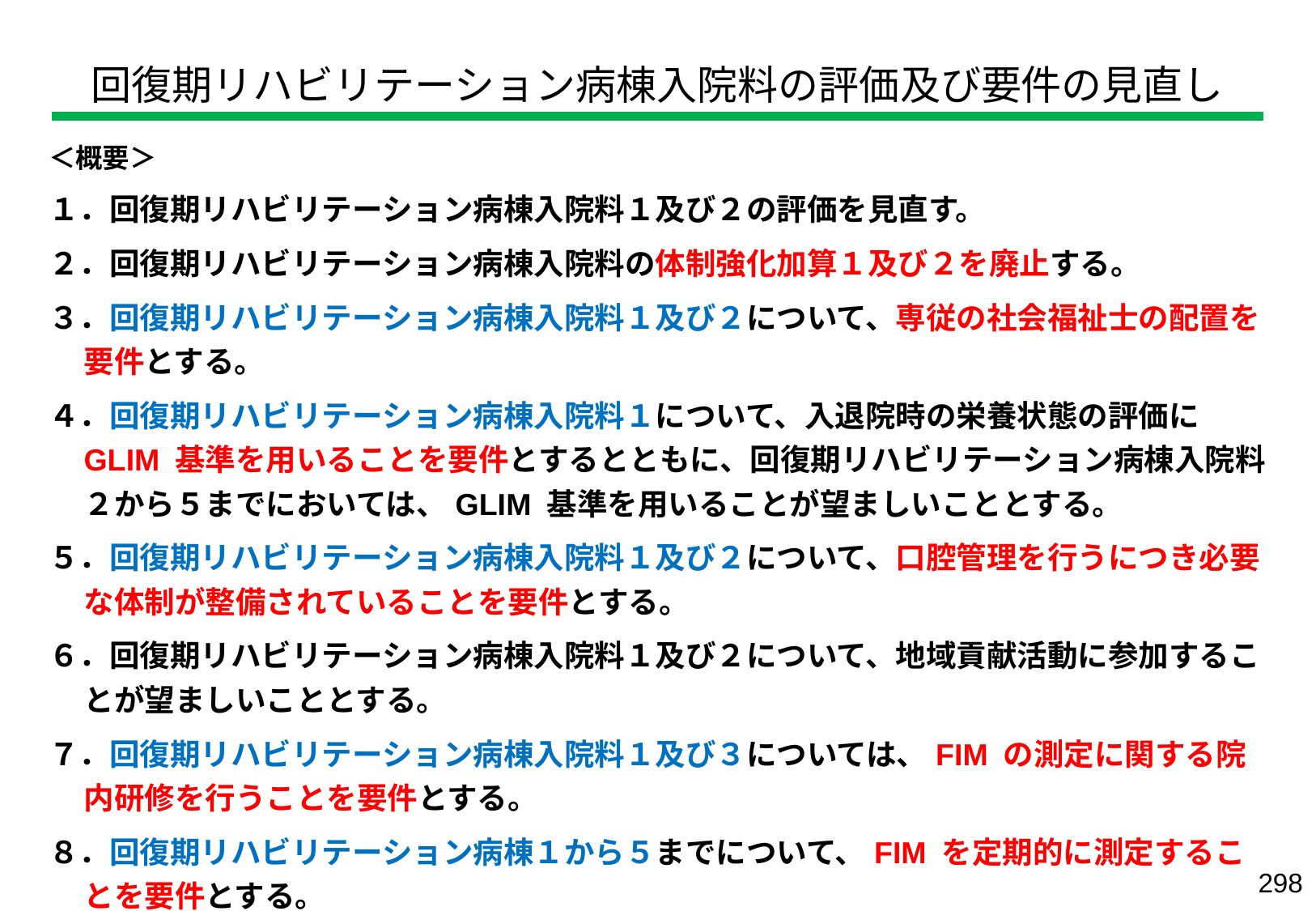

| 回復期リハビリテーション病棟入院料の評価及び要件の見直し |
| --- |
| ＜概要＞ １．回復期リハビリテーション病棟入院料１及び２の評価を見直す。 ２．回復期リハビリテーション病棟入院料の体制強化加算１及び２を廃止する。 ３．回復期リハビリテーション病棟入院料１及び２について、専従の社会福祉士の配置を要件とする。 ４．回復期リハビリテーション病棟入院料１について、入退院時の栄養状態の評価にGLIM 基準を用いることを要件とするとともに、回復期リハビリテーション病棟入院料２から５までにおいては、GLIM 基準を用いることが望ましいこととする。 ５．回復期リハビリテーション病棟入院料１及び２について、口腔管理を行うにつき必要な体制が整備されていることを要件とする。 ６．回復期リハビリテーション病棟入院料１及び２について、地域貢献活動に参加することが望ましいこととする。 ７．回復期リハビリテーション病棟入院料１及び３については、FIM の測定に関する院内研修を行うことを要件とする。 ８．回復期リハビリテーション病棟１から５までについて、FIM を定期的に測定することを要件とする。 ９. 回復期リハビリテーション病棟入院料１から５までについて、40 歳未満の勤務医師、事務職員等の賃上げに資する措置として評価を見直す。 |
| --- |
298